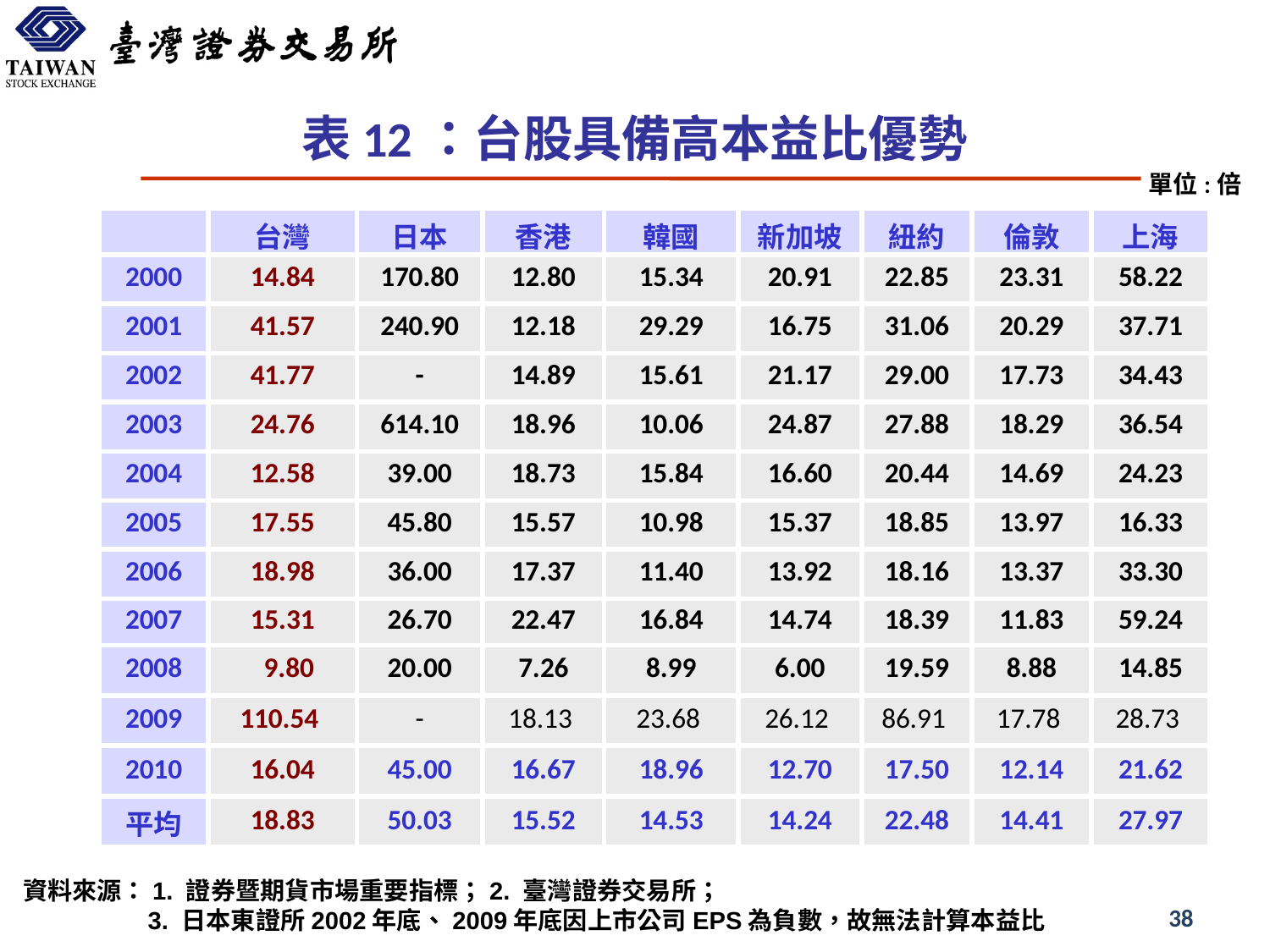

表12：台股具備高本益比優勢
單位:倍
|  | 台灣 | 日本 | 香港 | 韓國 | 新加坡 | 紐約 | 倫敦 | 上海 |
| --- | --- | --- | --- | --- | --- | --- | --- | --- |
| 2000 | 14.84 | 170.80 | 12.80 | 15.34 | 20.91 | 22.85 | 23.31 | 58.22 |
| 2001 | 41.57 | 240.90 | 12.18 | 29.29 | 16.75 | 31.06 | 20.29 | 37.71 |
| 2002 | 41.77 | - | 14.89 | 15.61 | 21.17 | 29.00 | 17.73 | 34.43 |
| 2003 | 24.76 | 614.10 | 18.96 | 10.06 | 24.87 | 27.88 | 18.29 | 36.54 |
| 2004 | 12.58 | 39.00 | 18.73 | 15.84 | 16.60 | 20.44 | 14.69 | 24.23 |
| 2005 | 17.55 | 45.80 | 15.57 | 10.98 | 15.37 | 18.85 | 13.97 | 16.33 |
| 2006 | 18.98 | 36.00 | 17.37 | 11.40 | 13.92 | 18.16 | 13.37 | 33.30 |
| 2007 | 15.31 | 26.70 | 22.47 | 16.84 | 14.74 | 18.39 | 11.83 | 59.24 |
| 2008 | 9.80 | 20.00 | 7.26 | 8.99 | 6.00 | 19.59 | 8.88 | 14.85 |
| 2009 | 110.54 | - | 18.13 | 23.68 | 26.12 | 86.91 | 17.78 | 28.73 |
| 2010 | 16.04 | 45.00 | 16.67 | 18.96 | 12.70 | 17.50 | 12.14 | 21.62 |
| 平均 | 18.83 | 50.03 | 15.52 | 14.53 | 14.24 | 22.48 | 14.41 | 27.97 |
資料來源：1. 證券暨期貨市場重要指標；2. 臺灣證券交易所；
3. 日本東證所2002年底、2009年底因上市公司EPS為負數，故無法計算本益比
38